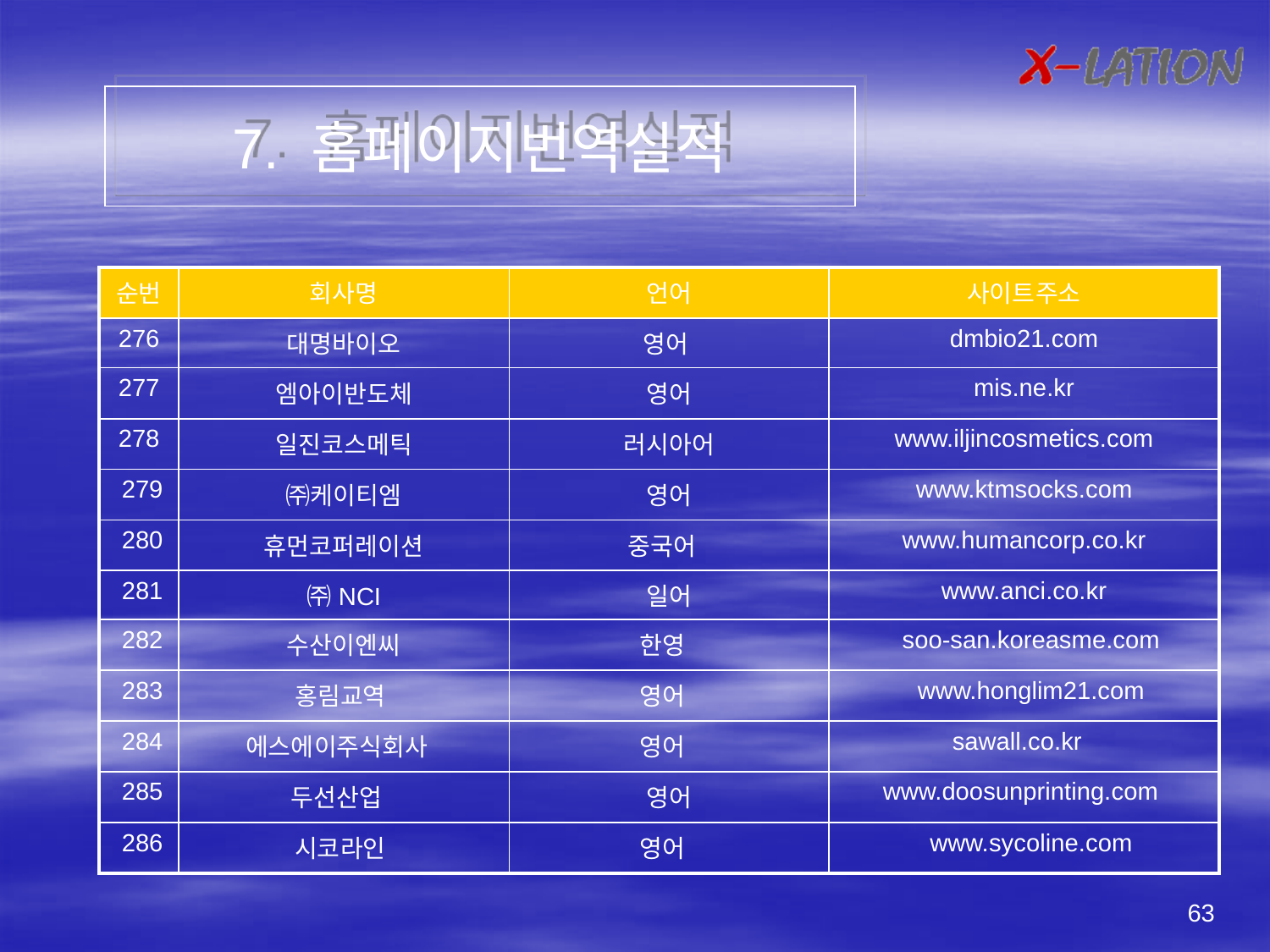

7. 홈페이지번역실적
| 순번 | 회사명 | 언어 | 사이트주소 |
| --- | --- | --- | --- |
| 276 | 대명바이오 | 영어 | dmbio21.com |
| 277 | 엠아이반도체 | 영어 | mis.ne.kr |
| 278 | 일진코스메틱 | 러시아어 | www.iljincosmetics.com |
| 279 | ㈜케이티엠 | 영어 | www.ktmsocks.com |
| 280 | 휴먼코퍼레이션 | 중국어 | www.humancorp.co.kr |
| 281 | ㈜NCI | 일어 | www.anci.co.kr |
| 282 | 수산이엔씨 | 한영 | soo-san.koreasme.com |
| 283 | 홍림교역 | 영어 | www.honglim21.com |
| 284 | 에스에이주식회사 | 영어 | sawall.co.kr |
| 285 | 두선산업 | 영어 | www.doosunprinting.com |
| 286 | 시코라인 | 영어 | www.sycoline.com |
63